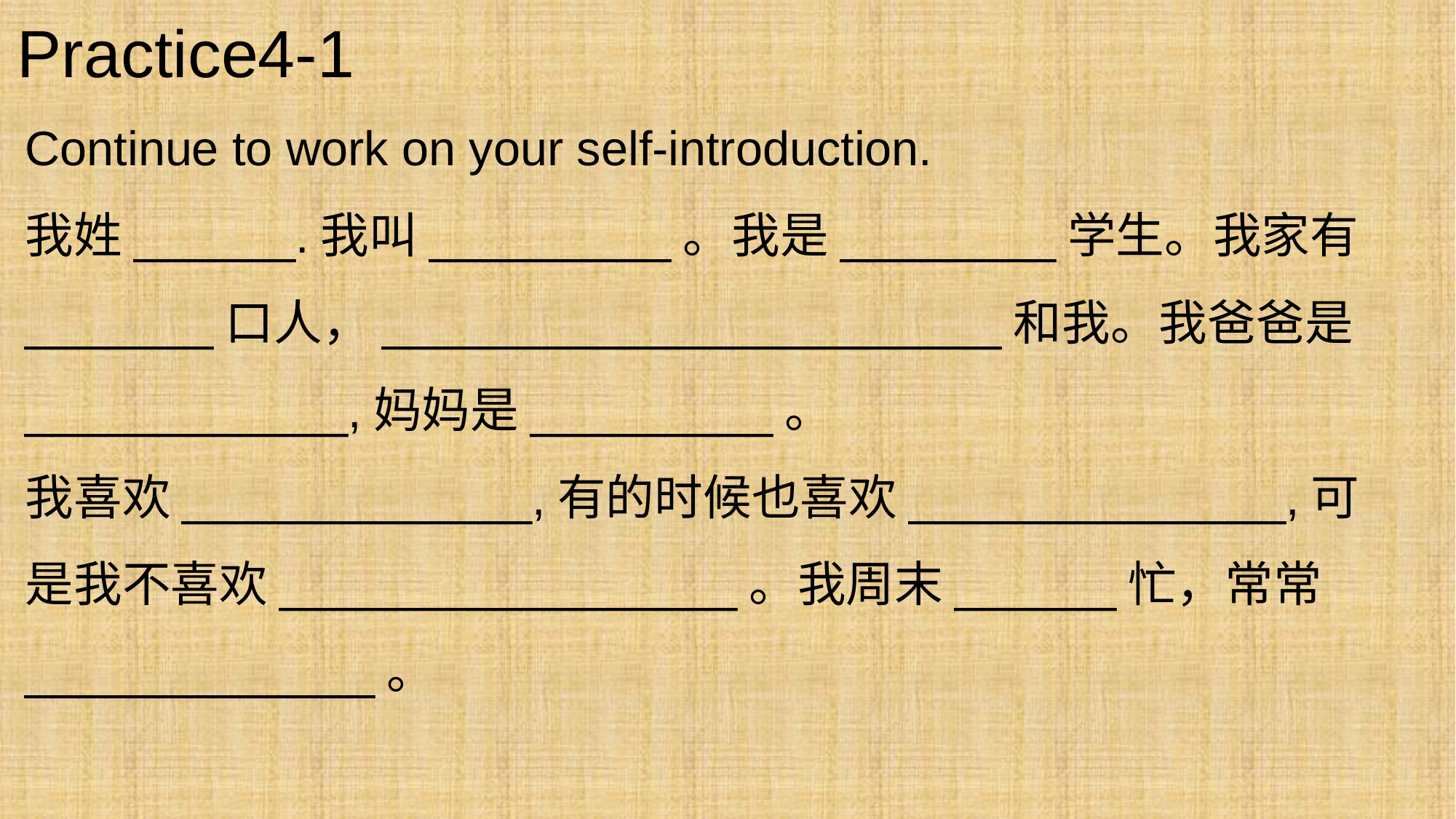

Practice4-1
Continue to work on your self-introduction.
我姓______.我叫_________。我是________学生。我家有_______口人，_______________________和我。我爸爸是____________,妈妈是_________。
我喜欢_____________,有的时候也喜欢______________,可是我不喜欢_________________。我周末______忙，常常_____________。